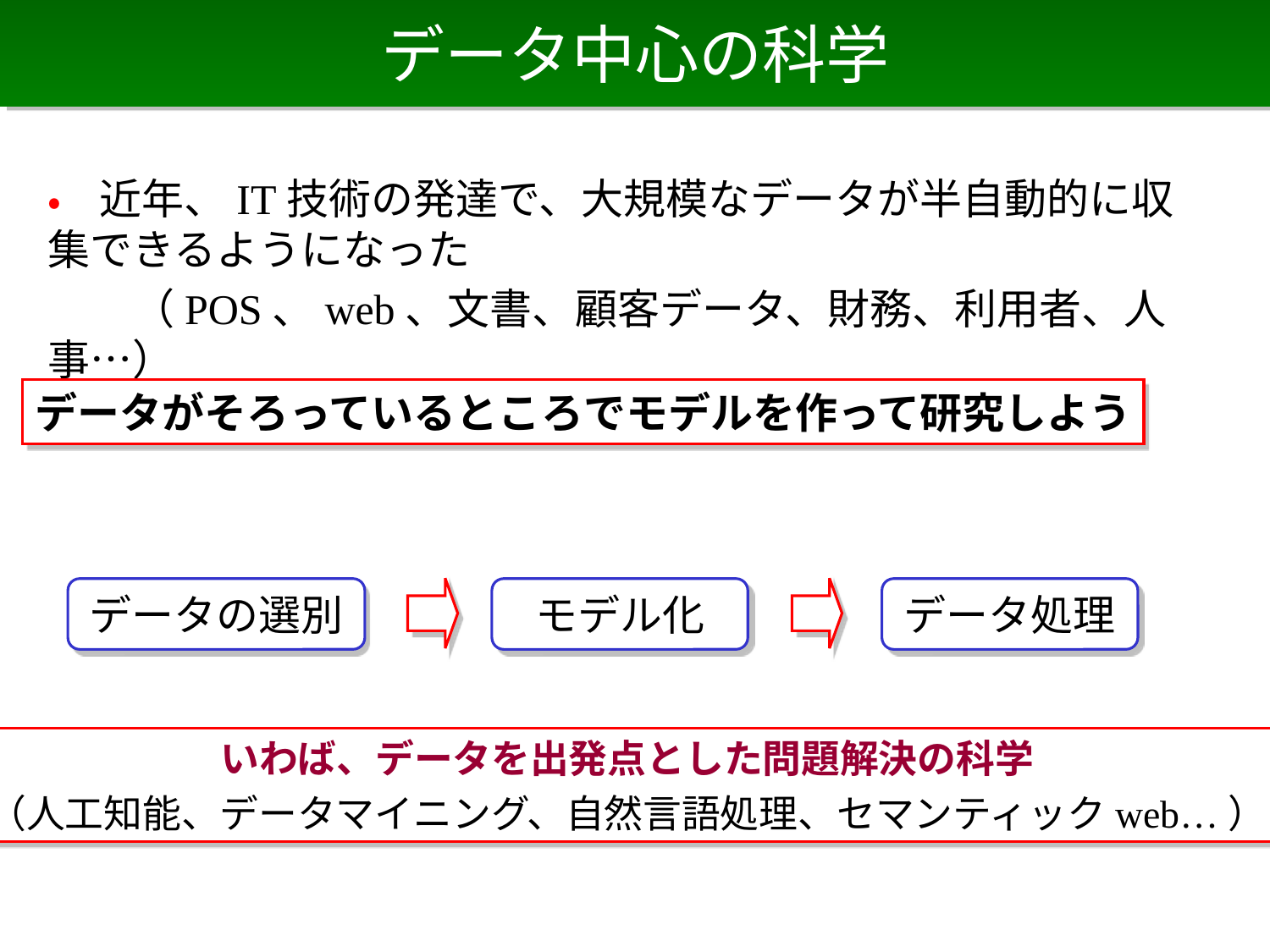

# データ中心の科学
• 近年、IT技術の発達で、大規模なデータが半自動的に収集できるようになった
　　（POS、web、文書、顧客データ、財務、利用者、人事…）
データがそろっているところでモデルを作って研究しよう
データの選別

モデル化

データ処理
いわば、データを出発点とした問題解決の科学
（人工知能、データマイニング、自然言語処理、セマンティックweb…）